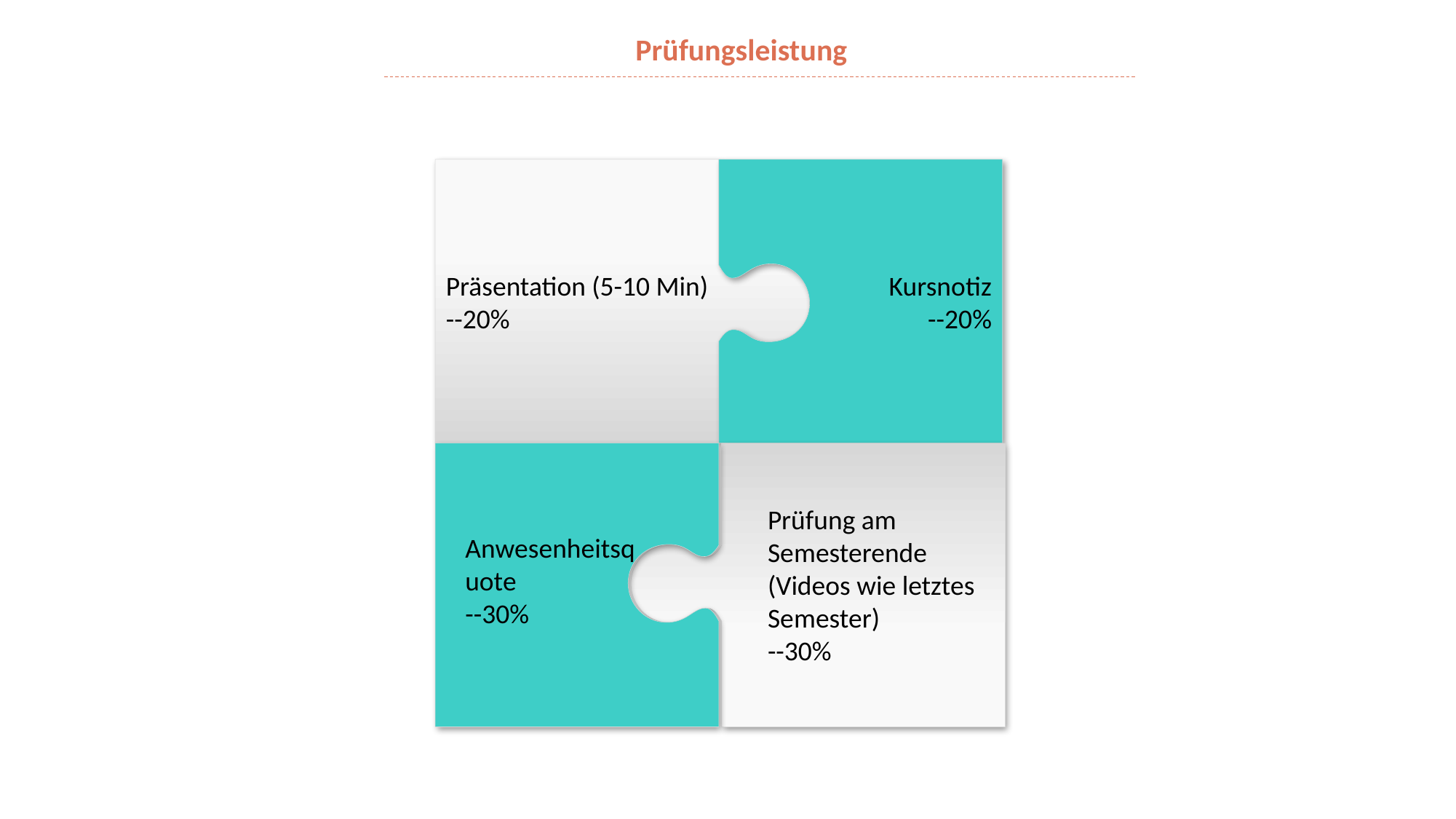

Prüfungsleistung
Präsentation (5-10 Min)
--20%
Kursnotiz
--20%

点击此处输入内容
点击此处输入内容

Prüfung am Semesterende (Videos wie letztes Semester)
--30%
Anwesenheitsquote
--30%